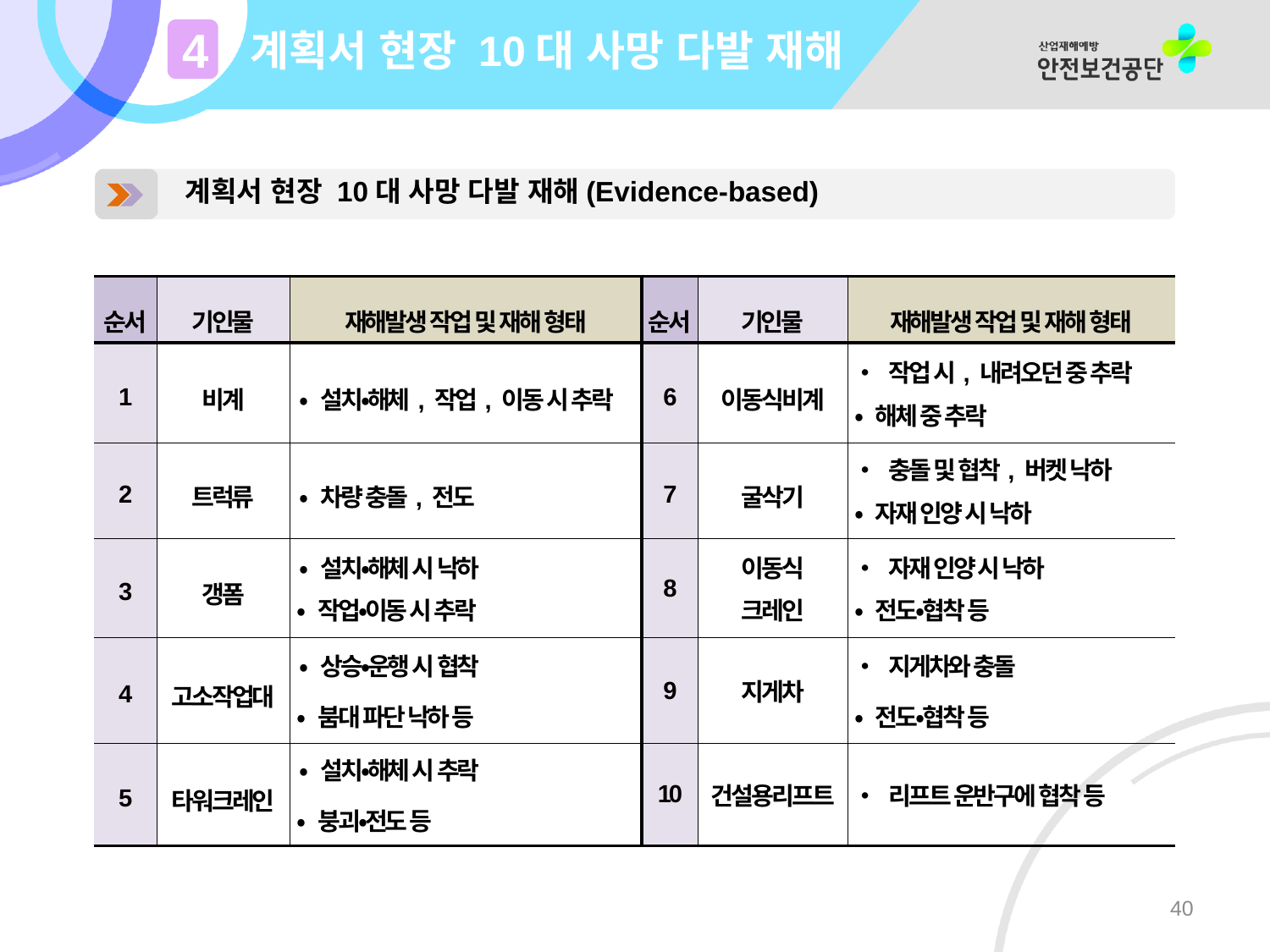

계획서 현장 10대 사망 다발 재해
4
 계획서 현장 10대 사망 다발 재해(Evidence-based)

| 순서 | 기인물 | 재해발생 작업 및 재해 형태 | 순서 | 기인물 | 재해발생 작업 및 재해 형태 |
| --- | --- | --- | --- | --- | --- |
| 1 | 비계 | • 설치‧해체, 작업, 이동 시 추락 | 6 | 이동식비계 | • 작업 시, 내려오던 중 추락 • 해체 중 추락 |
| 2 | 트럭류 | • 차량 충돌, 전도 | 7 | 굴삭기 | • 충돌 및 협착, 버켓 낙하 • 자재 인양 시 낙하 |
| 3 | 갱폼 | • 설치‧해체 시 낙하 • 작업‧이동 시 추락 | 8 | 이동식 크레인 | • 자재 인양 시 낙하 • 전도‧협착 등 |
| 4 | 고소작업대 | • 상승‧운행 시 협착 • 붐대 파단 낙하 등 | 9 | 지게차 | • 지게차와 충돌 • 전도‧협착 등 |
| 5 | 타워크레인 | • 설치‧해체 시 추락 • 붕괴‧전도 등 | 10 | 건설용리프트 | • 리프트 운반구에 협착 등 |
40